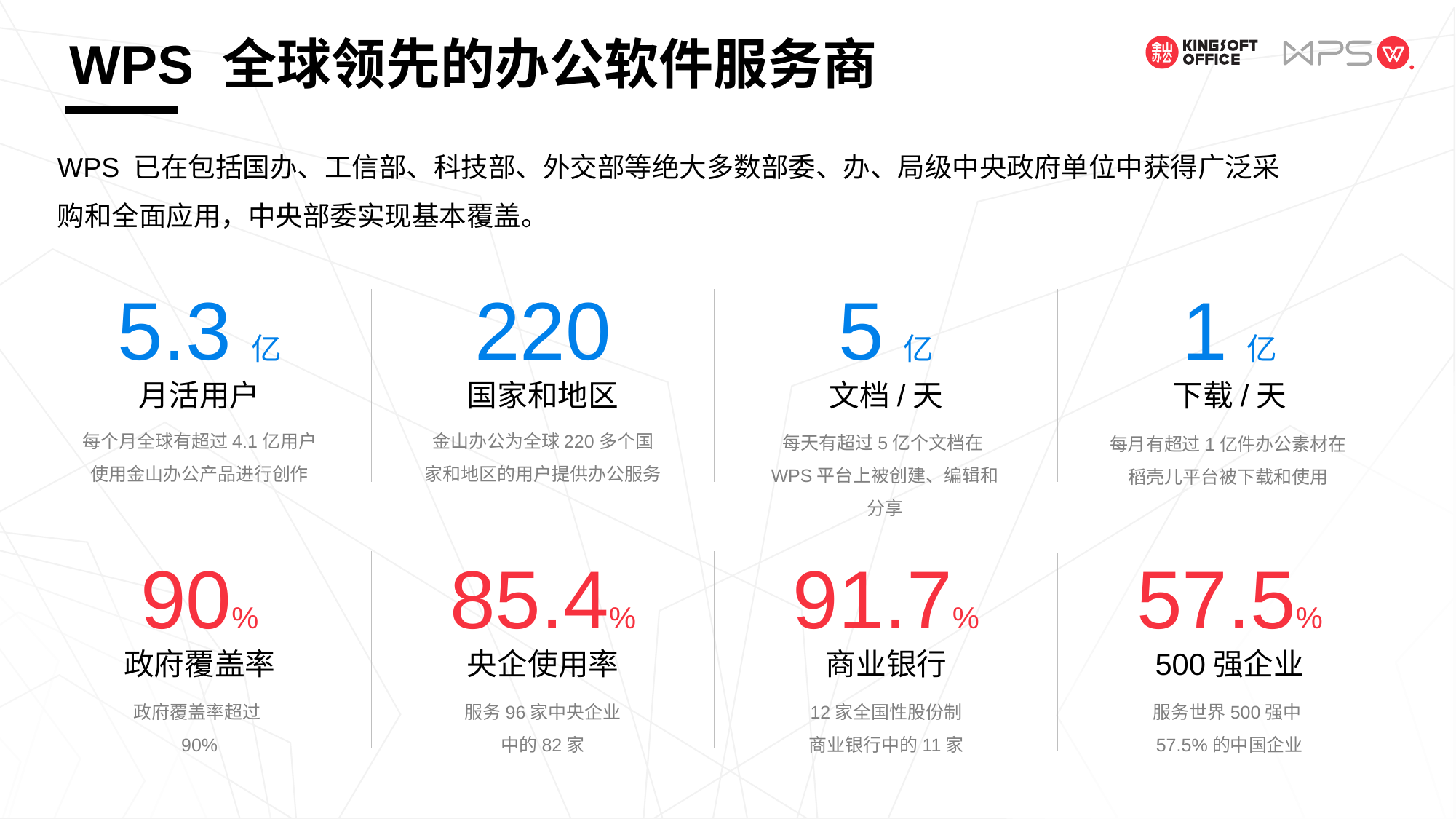

# WPS 全球领先的办公软件服务商
WPS 已在包括国办、工信部、科技部、外交部等绝大多数部委、办、局级中央政府单位中获得广泛采购和全面应用，中央部委实现基本覆盖。
5.3亿
月活用户
每个月全球有超过4.1亿用户使用金山办公产品进行创作
220
国家和地区
金山办公为全球220多个国家和地区的用户提供办公服务
5亿
文档/天
每天有超过5亿个文档在WPS平台上被创建、编辑和分享
1亿
下载/天
每月有超过1亿件办公素材在稻壳儿平台被下载和使用
90%
政府覆盖率
政府覆盖率超过90%
85.4%
央企使用率
服务96家中央企业中的82家
91.7%
商业银行
12家全国性股份制商业银行中的11家
57.5%
500强企业
服务世界500强中57.5%的中国企业